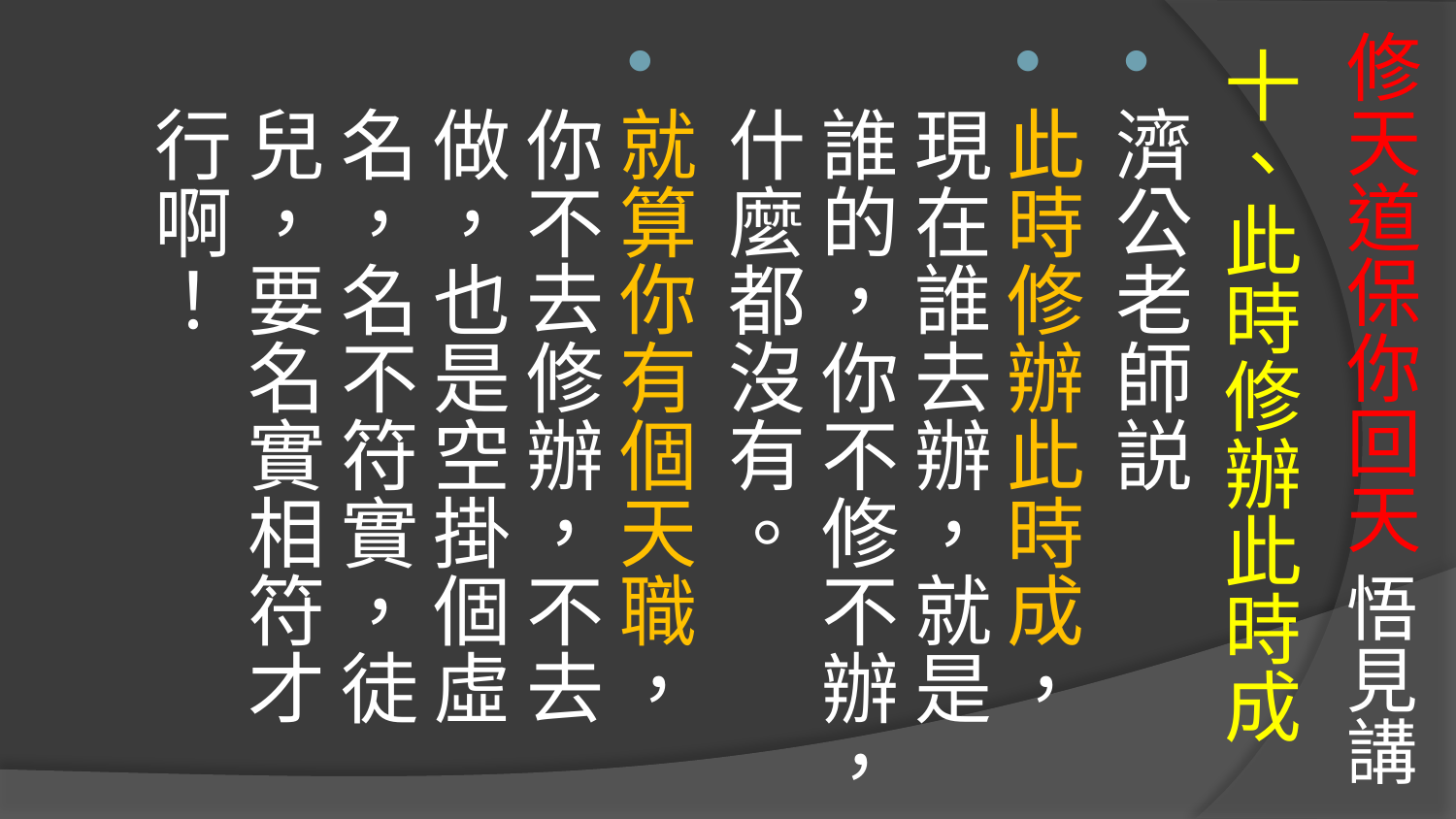

# 修天道保你回天 悟見講
十、此時修辦此時成
濟公老師説
此時修辦此時成，現在誰去辦，就是誰的，你不修不辦，什麼都沒有。
就算你有個天職，你不去修辦，不去做，也是空掛個虛名，名不符實，徒兒，要名實相符才行啊！